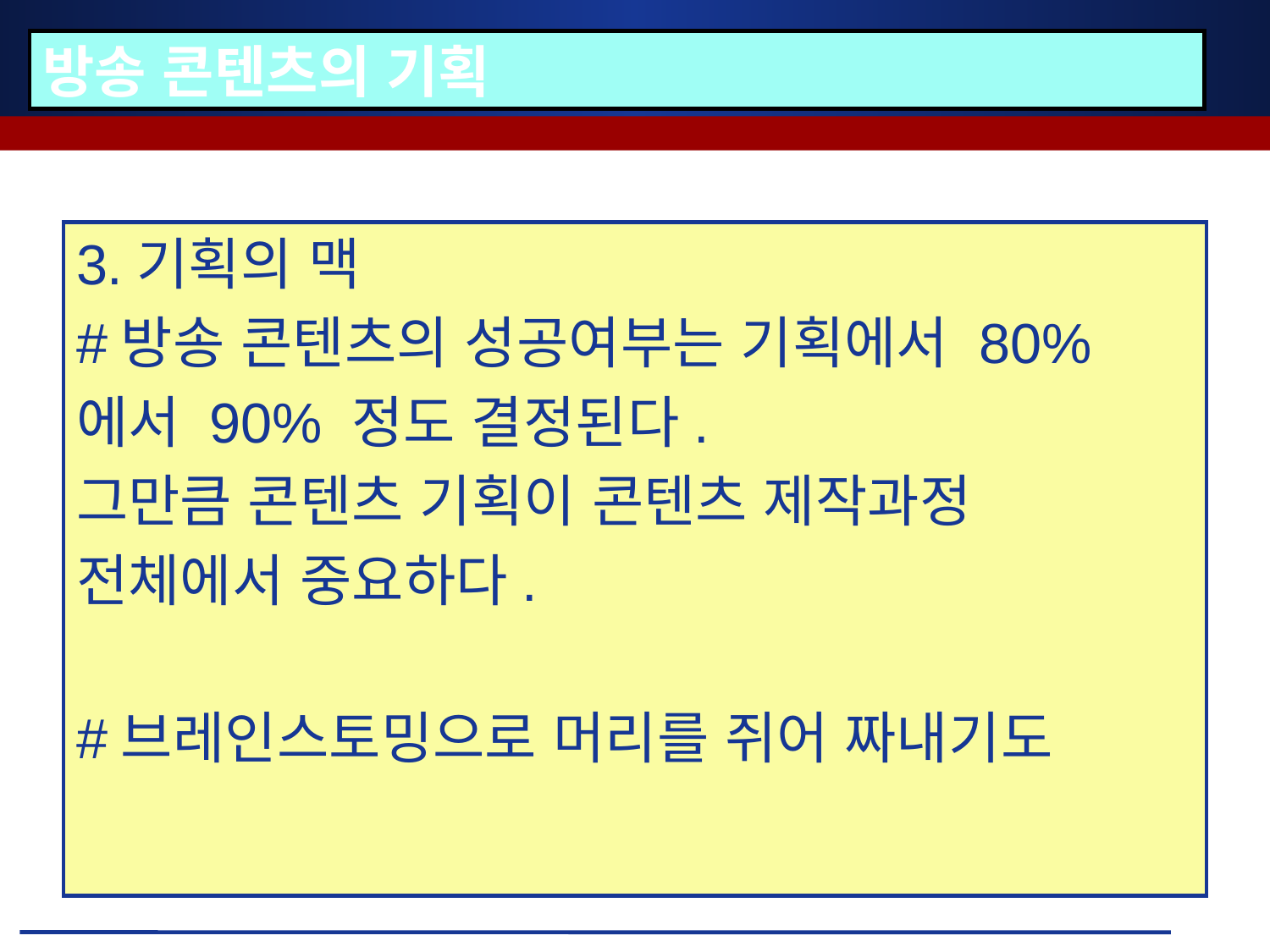

# 방송 콘텐츠의 기획
3.기획의 맥
#방송 콘텐츠의 성공여부는 기획에서 80%
에서 90% 정도 결정된다.
그만큼 콘텐츠 기획이 콘텐츠 제작과정
전체에서 중요하다.

#브레인스토밍으로 머리를 쥐어 짜내기도